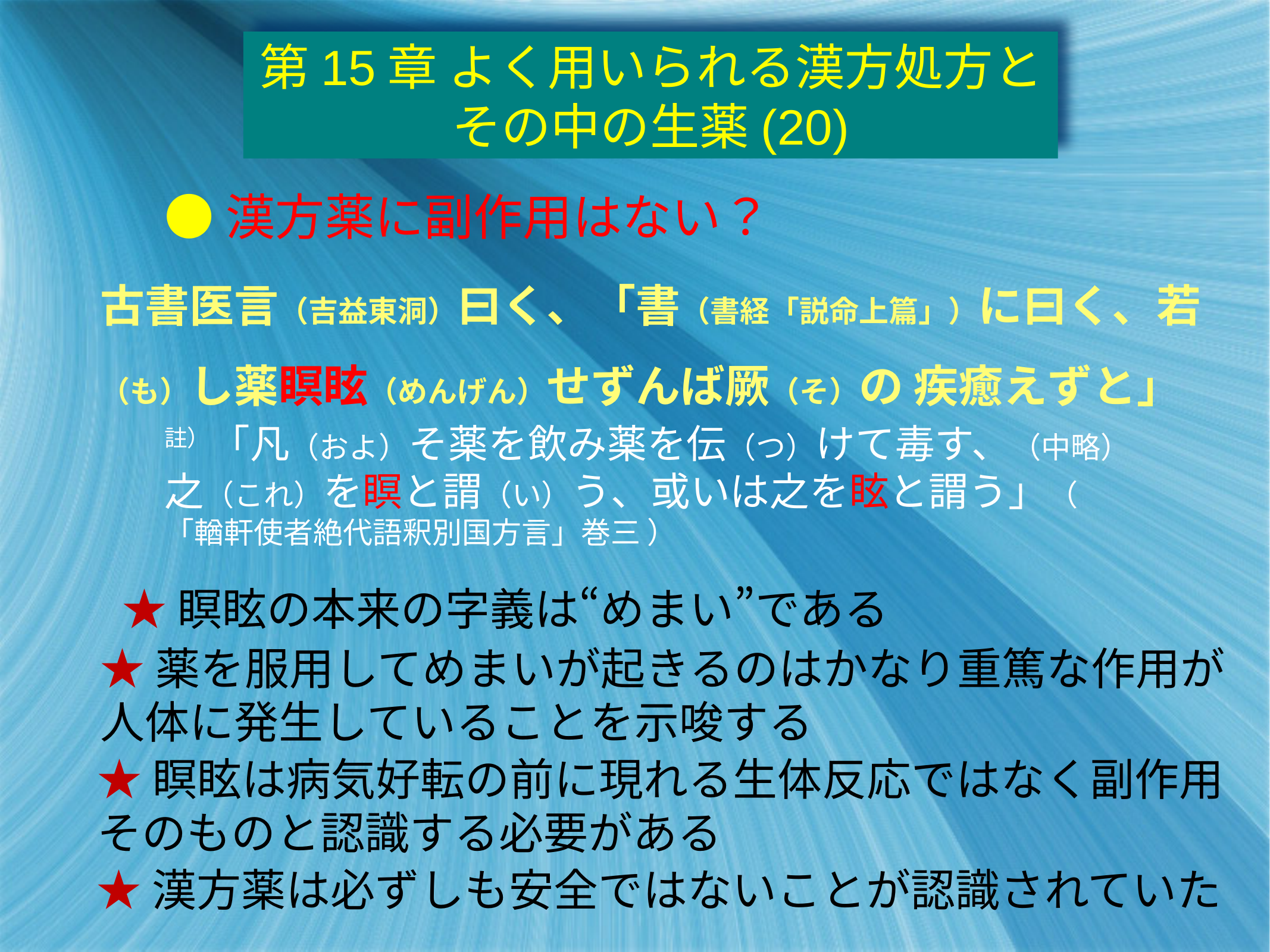

第15章 よく用いられる漢方処方とその中の生薬(20)
●漢方薬に副作用はない？
古書医言（吉益東洞）曰く、「書（書経「説命上篇」）に曰く、若（も）し薬瞑眩（めんげん）せずんば厥（そ）の 疾癒えずと」
註）「凡（およ）そ薬を飲み薬を伝（つ）けて毒す、（中略）之（これ）を瞑と謂（い）う、或いは之を眩と謂う」（ 「輶軒使者絶代語釈別国方言」巻三 ）
★瞑眩の本来の字義は“めまい”である
★薬を服用してめまいが起きるのはかなり重篤な作用が
人体に発生していることを示唆する
★瞑眩は病気好転の前に現れる生体反応ではなく副作用
そのものと認識する必要がある
★漢方薬は必ずしも安全ではないことが認識されていた